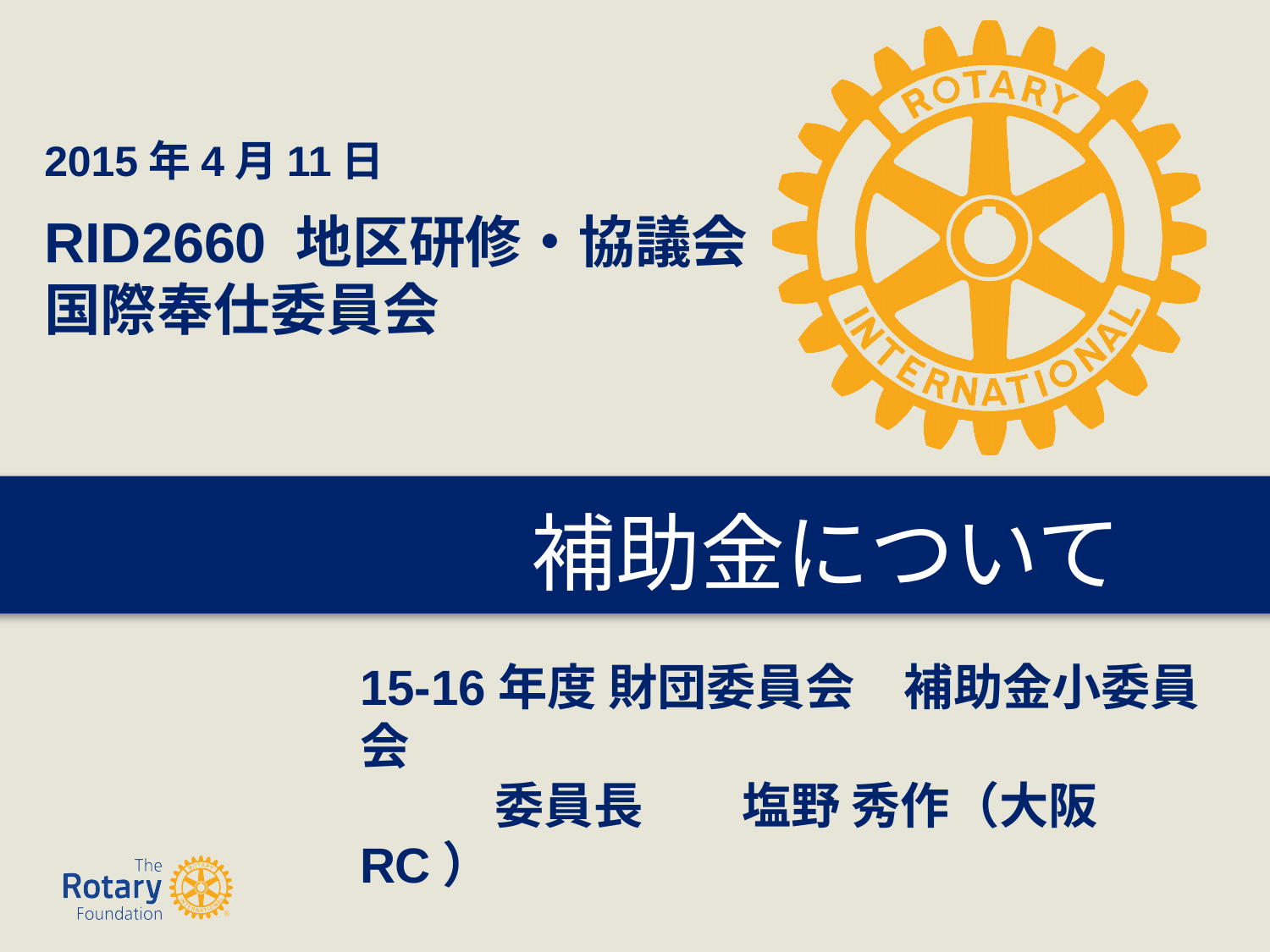

2015年4月11日
RID2660 地区研修・協議会
国際奉仕委員会
# 補助金について
15-16年度 財団委員会　補助金小委員会
           委員長　　塩野 秀作（大阪RC）